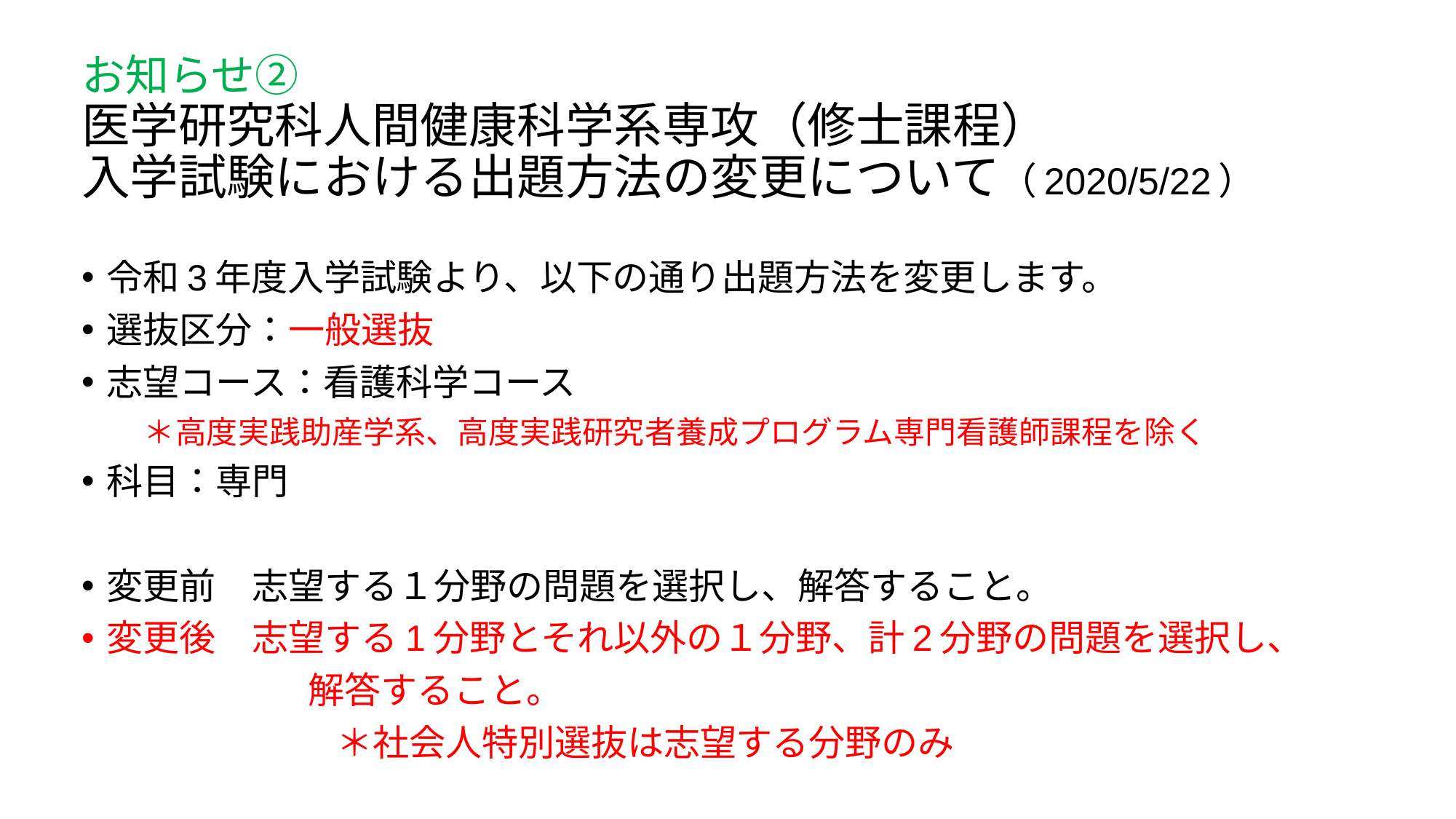

# お知らせ② 医学研究科人間健康科学系専攻（修士課程） 入学試験における出題方法の変更について（2020/5/22）
令和3年度入学試験より、以下の通り出題方法を変更します。
選抜区分：一般選抜
志望コース：看護科学コース
　　＊高度実践助産学系、高度実践研究者養成プログラム専門看護師課程を除く
科目：専門

変更前　志望する１分野の問題を選択し、解答すること。
変更後　志望する1分野とそれ以外の１分野、計2分野の問題を選択し、
　　　　　 　解答すること。
　　　　　　　＊社会人特別選抜は志望する分野のみ